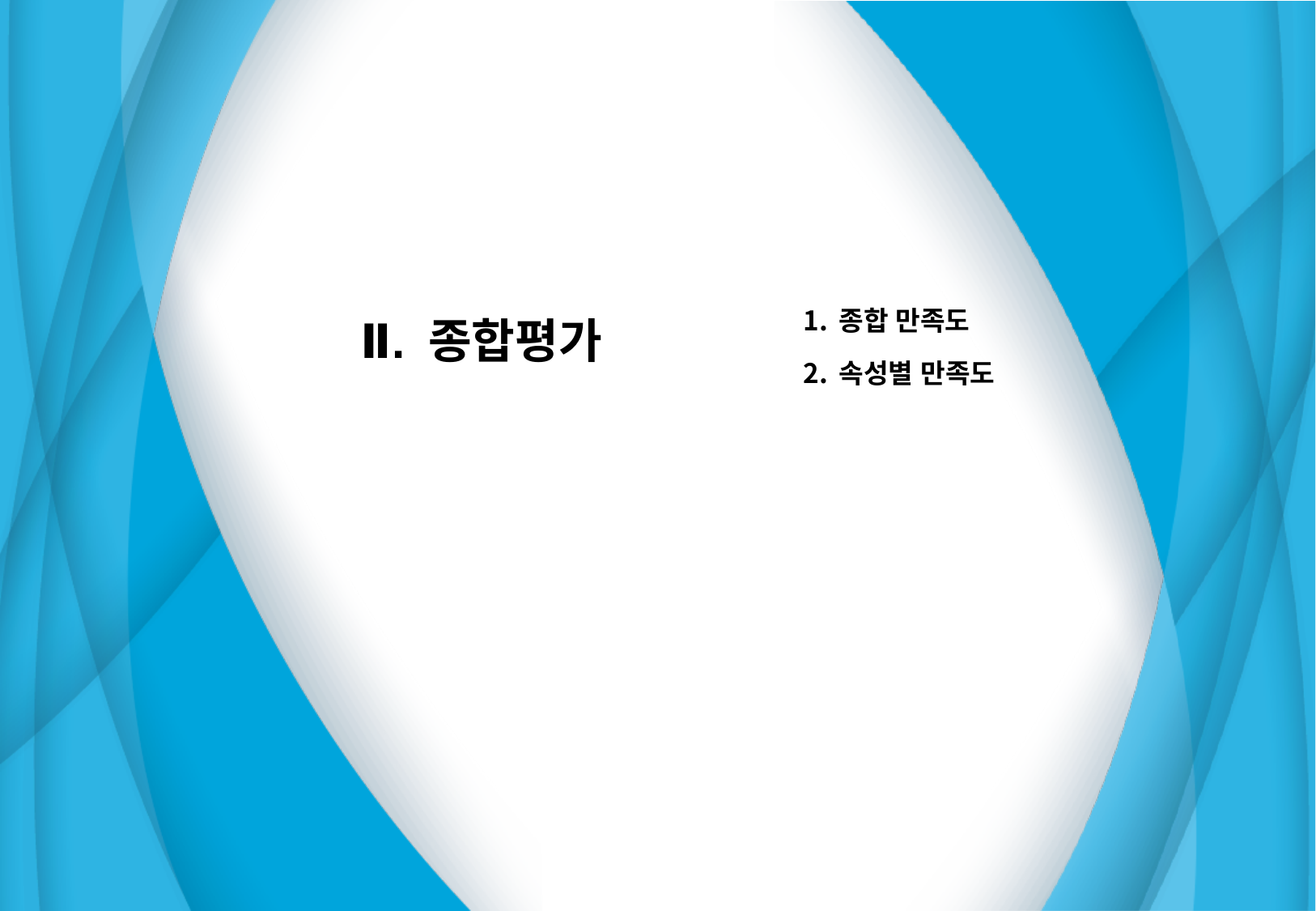

| Ⅱ. 종합평가 |  |
| --- | --- |
종합 만족도
속성별 만족도